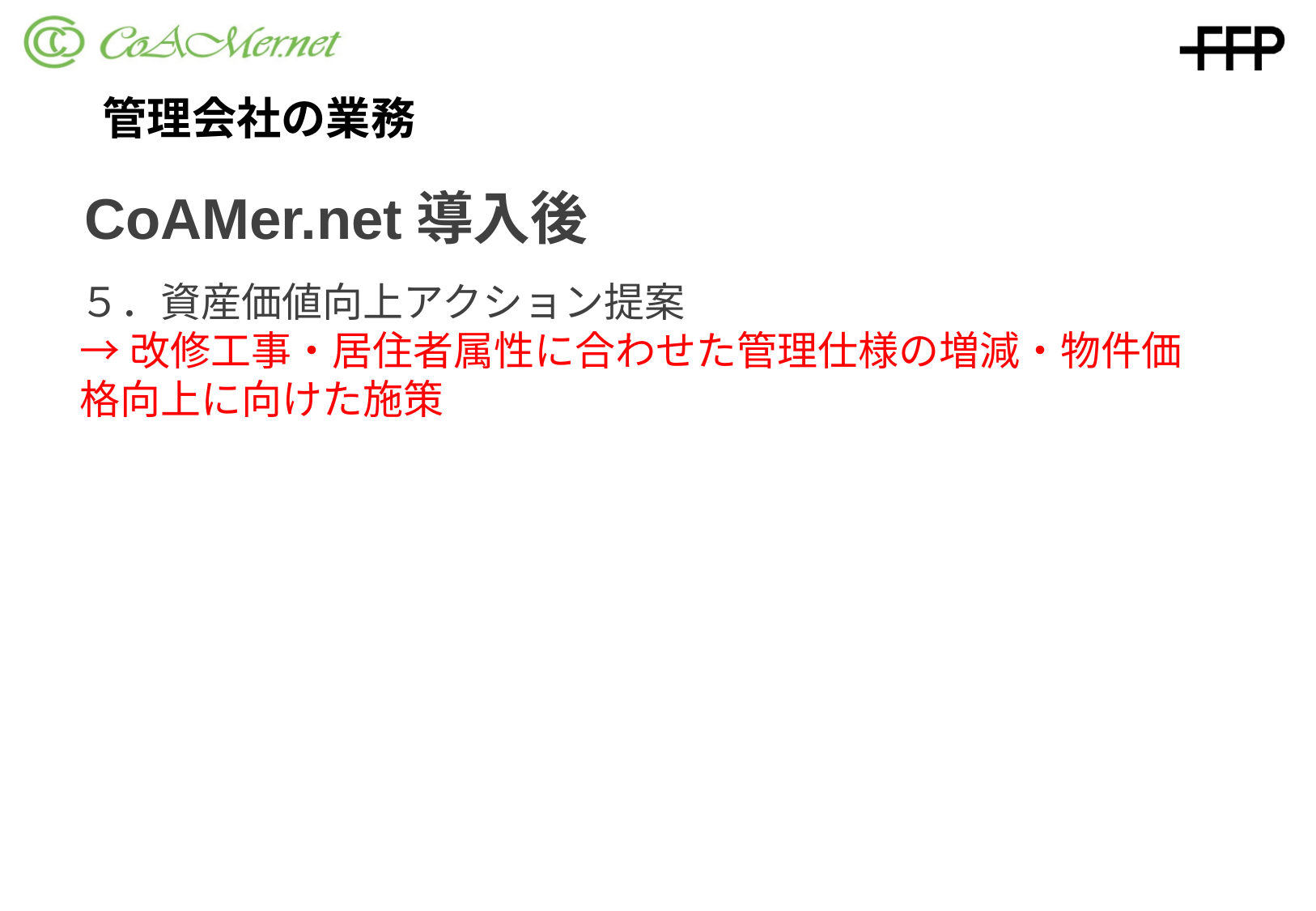

# 管理会社の業務
CoAMer.net導入後
５．資産価値向上アクション提案
→改修工事・居住者属性に合わせた管理仕様の増減・物件価格向上に向けた施策